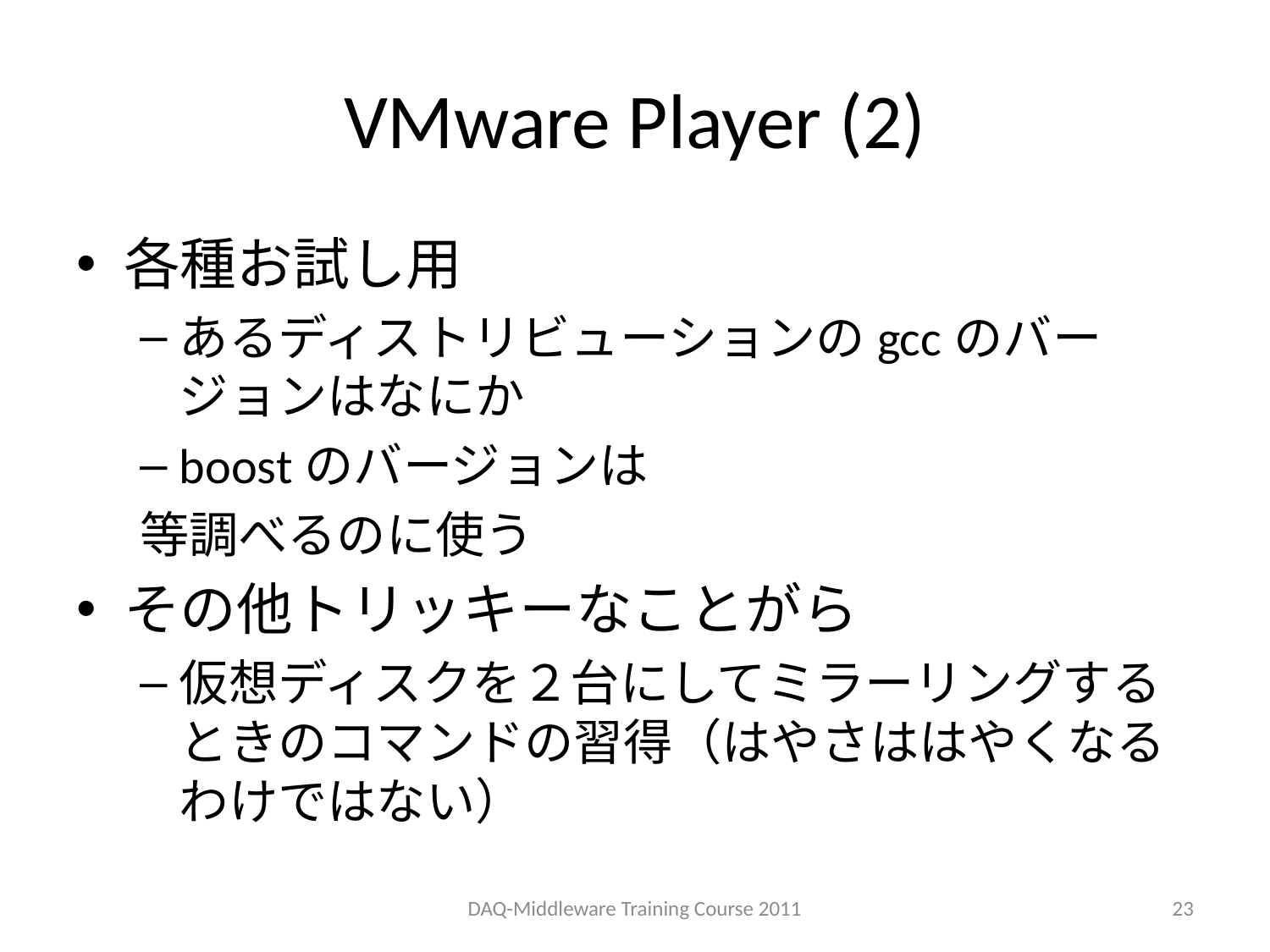

# VMware Player (2)
各種お試し用
あるディストリビューションのgccのバージョンはなにか
boostのバージョンは
等調べるのに使う
その他トリッキーなことがら
仮想ディスクを２台にしてミラーリングするときのコマンドの習得（はやさははやくなるわけではない）
DAQ-Middleware Training Course 2011
23